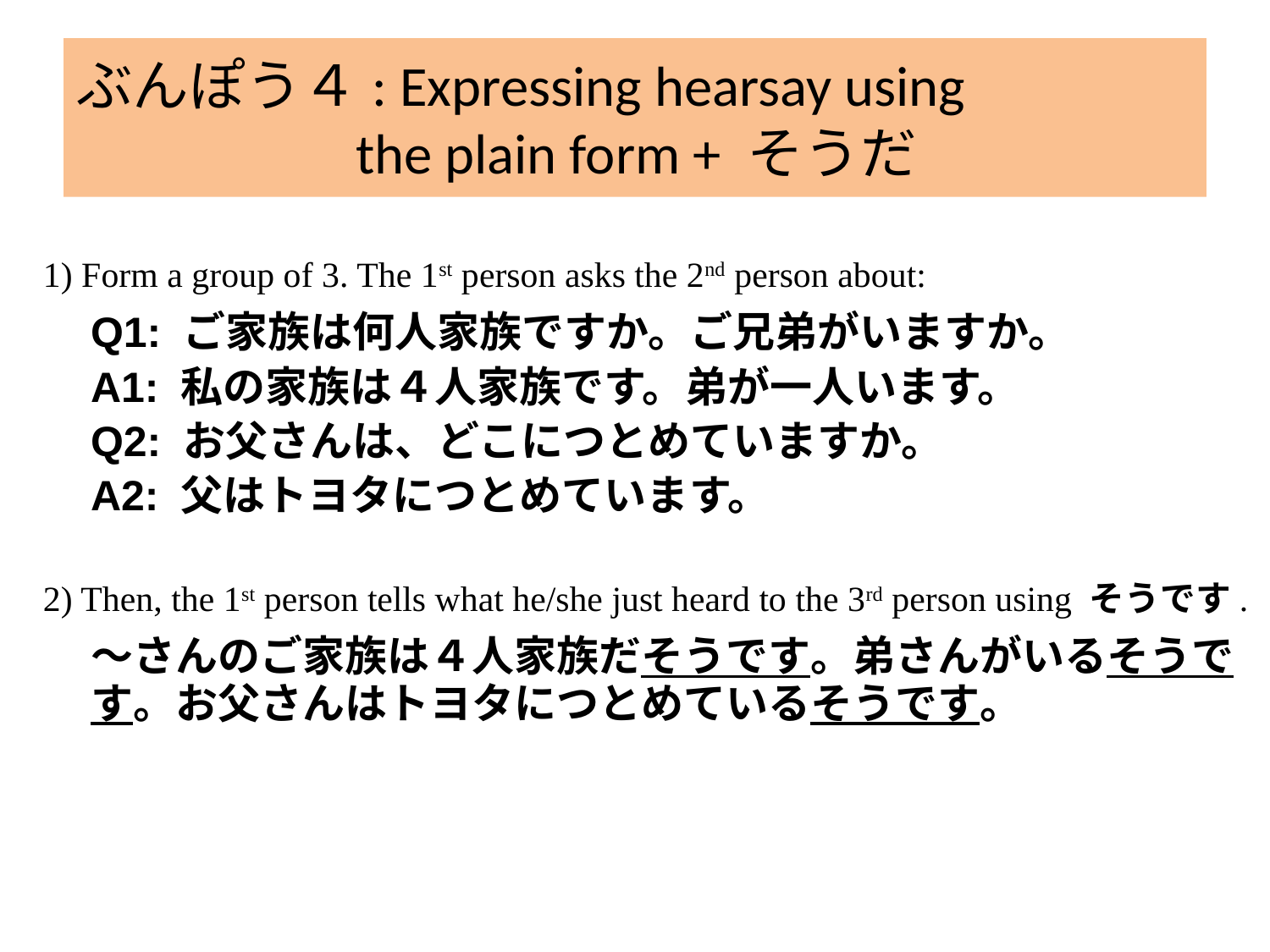

# ぶんぽう４: Expressing hearsay using the plain form + そうだ
1) Form a group of 3. The 1st person asks the 2nd person about:
	Q1: ご家族は何人家族ですか。ご兄弟がいますか。
	A1: 私の家族は４人家族です。弟が一人います。
	Q2: お父さんは、どこにつとめていますか。
	A2: 父はトヨタにつとめています。

2) Then, the 1st person tells what he/she just heard to the 3rd person using そうです.
	～さんのご家族は４人家族だそうです。弟さんがいるそうです。お父さんはトヨタにつとめているそうです。